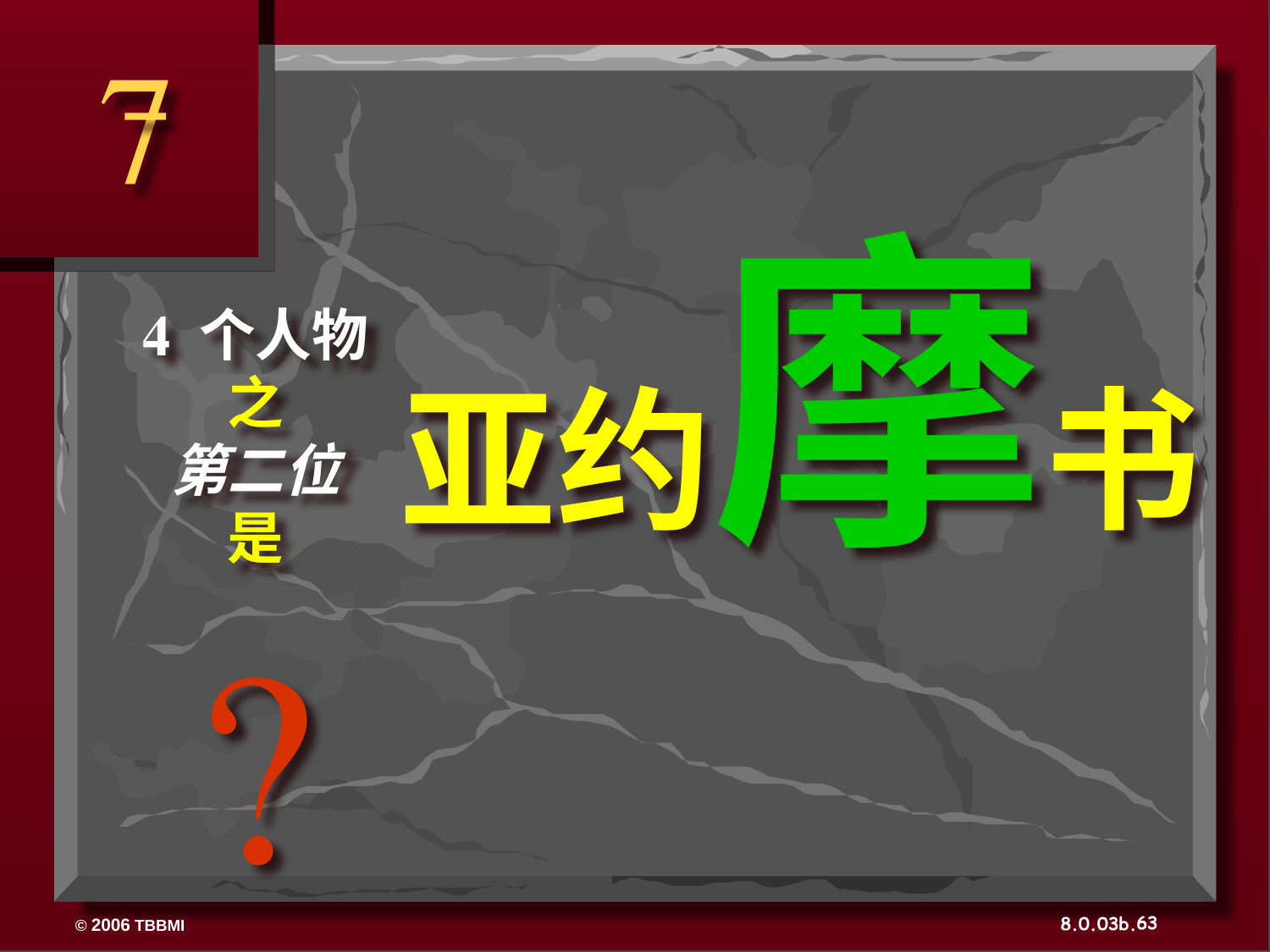

7

亚约摩书
?
4 个人物
之
第二位
是

63